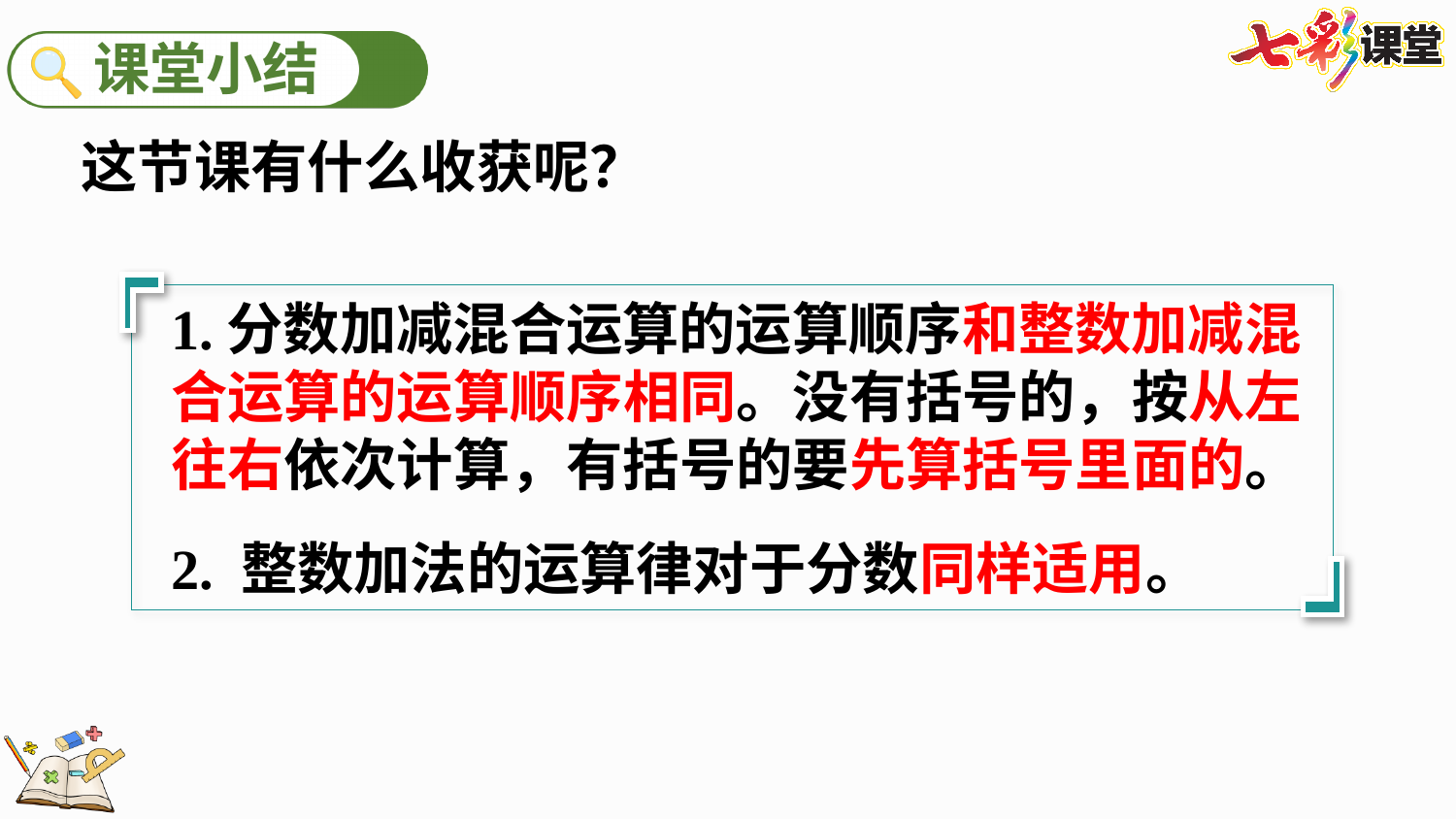

这节课有什么收获呢？

1.分数加减混合运算的运算顺序和整数加减混合运算的运算顺序相同。没有括号的，按从左往右依次计算，有括号的要先算括号里面的。
2. 整数加法的运算律对于分数同样适用。